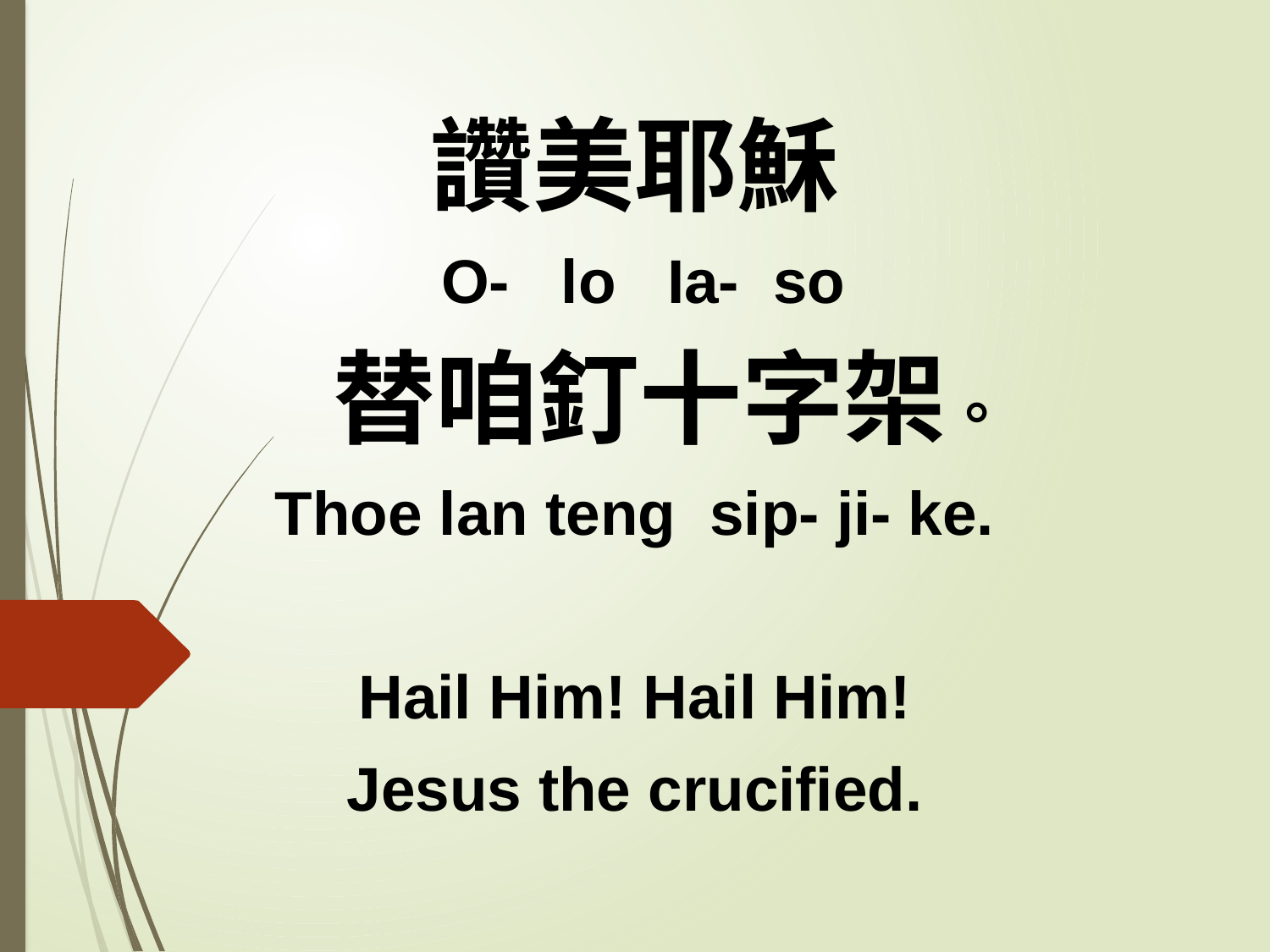

讚美耶穌
 O-   lo   Ia-  so
  替咱釘十字架。
Thoe lan teng  sip- ji- ke.

Hail Him! Hail Him!
Jesus the crucified.